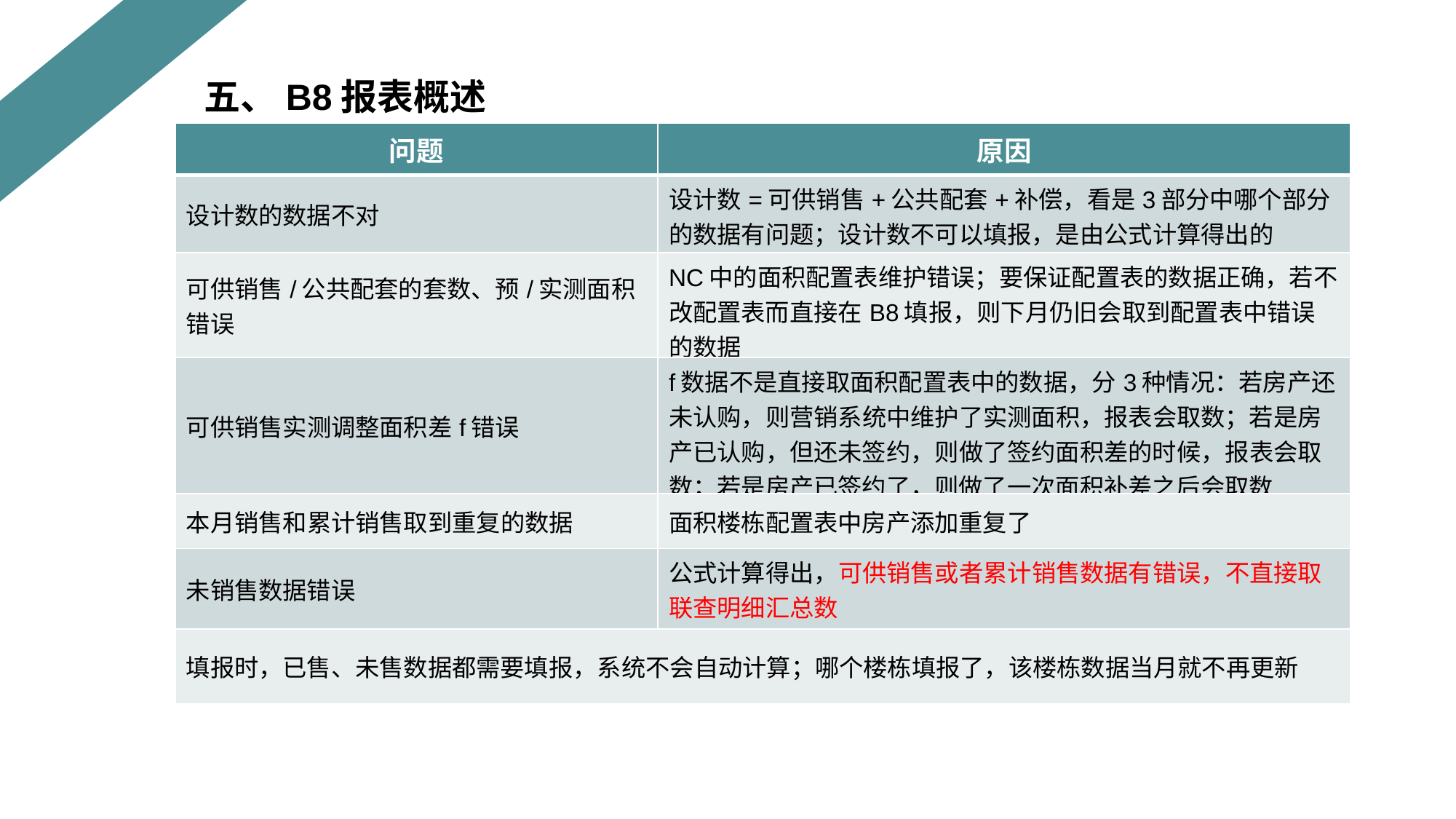

五、B8报表概述
| 问题 | 原因 |
| --- | --- |
| 设计数的数据不对 | 设计数=可供销售+公共配套+补偿，看是3部分中哪个部分的数据有问题；设计数不可以填报，是由公式计算得出的 |
| 可供销售/公共配套的套数、预/实测面积错误 | NC中的面积配置表维护错误；要保证配置表的数据正确，若不改配置表而直接在B8填报，则下月仍旧会取到配置表中错误的数据 |
| 可供销售实测调整面积差f错误 | f数据不是直接取面积配置表中的数据，分3种情况：若房产还未认购，则营销系统中维护了实测面积，报表会取数；若是房产已认购，但还未签约，则做了签约面积差的时候，报表会取数；若是房产已签约了，则做了一次面积补差之后会取数 |
| 本月销售和累计销售取到重复的数据 | 面积楼栋配置表中房产添加重复了 |
| 未销售数据错误 | 公式计算得出，可供销售或者累计销售数据有错误，不直接取联查明细汇总数 |
| 填报时，已售、未售数据都需要填报，系统不会自动计算；哪个楼栋填报了，该楼栋数据当月就不再更新 |  |